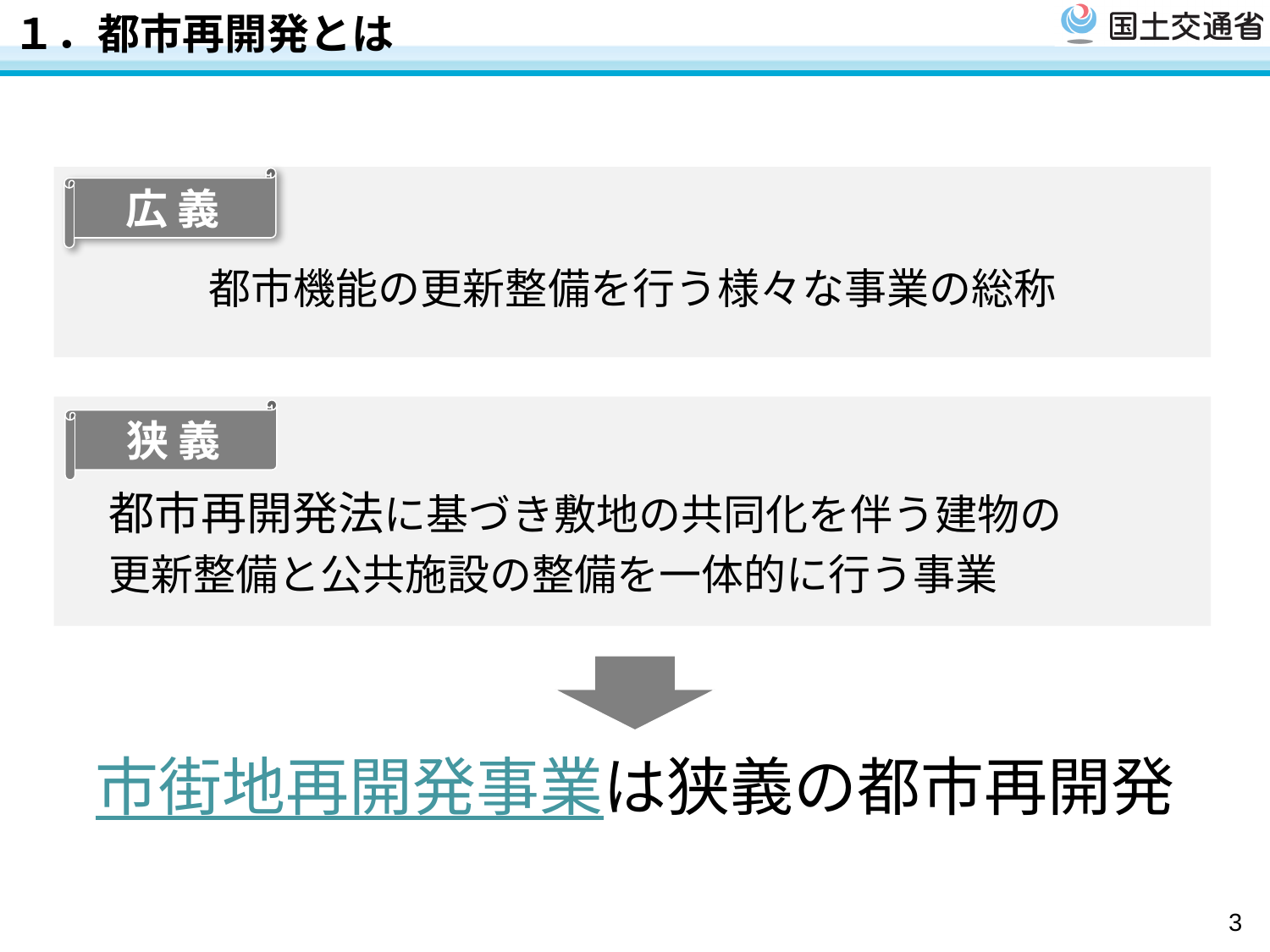

# １．都市再開発とは

都市機能の更新整備を行う様々な事業の総称
広 義

　都市再開発法に基づき敷地の共同化を伴う建物の
　更新整備と公共施設の整備を一体的に行う事業
狭 義

市街地再開発事業は狭義の都市再開発
3